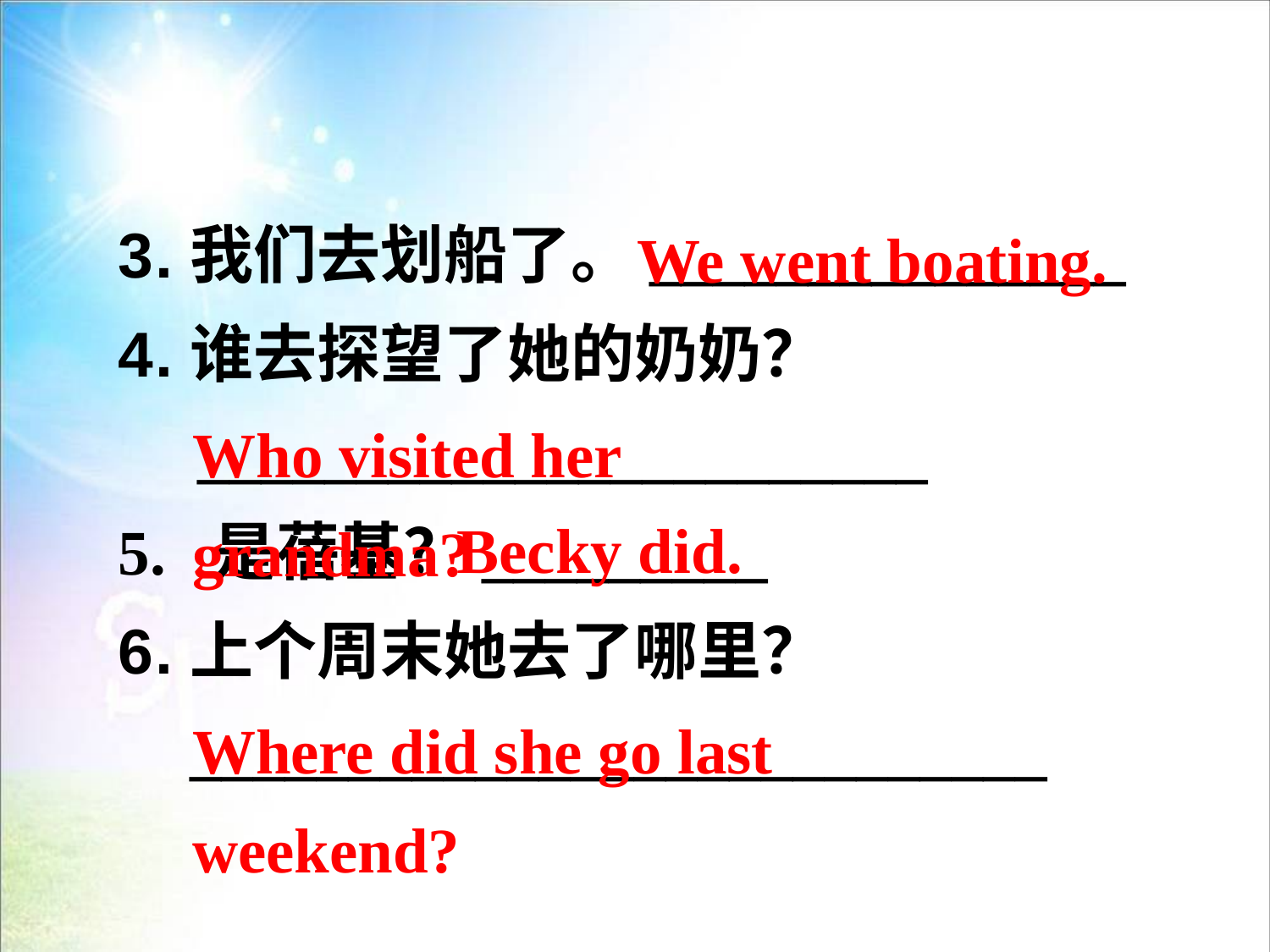

我们去划船了。_______________
谁去探望了她的奶奶？
     _______________________
5.  是蓓基？_________
上个周末她去了哪里？    ___________________________
We went boating.
Who visited her grandma?
Becky did.
Where did she go last weekend?